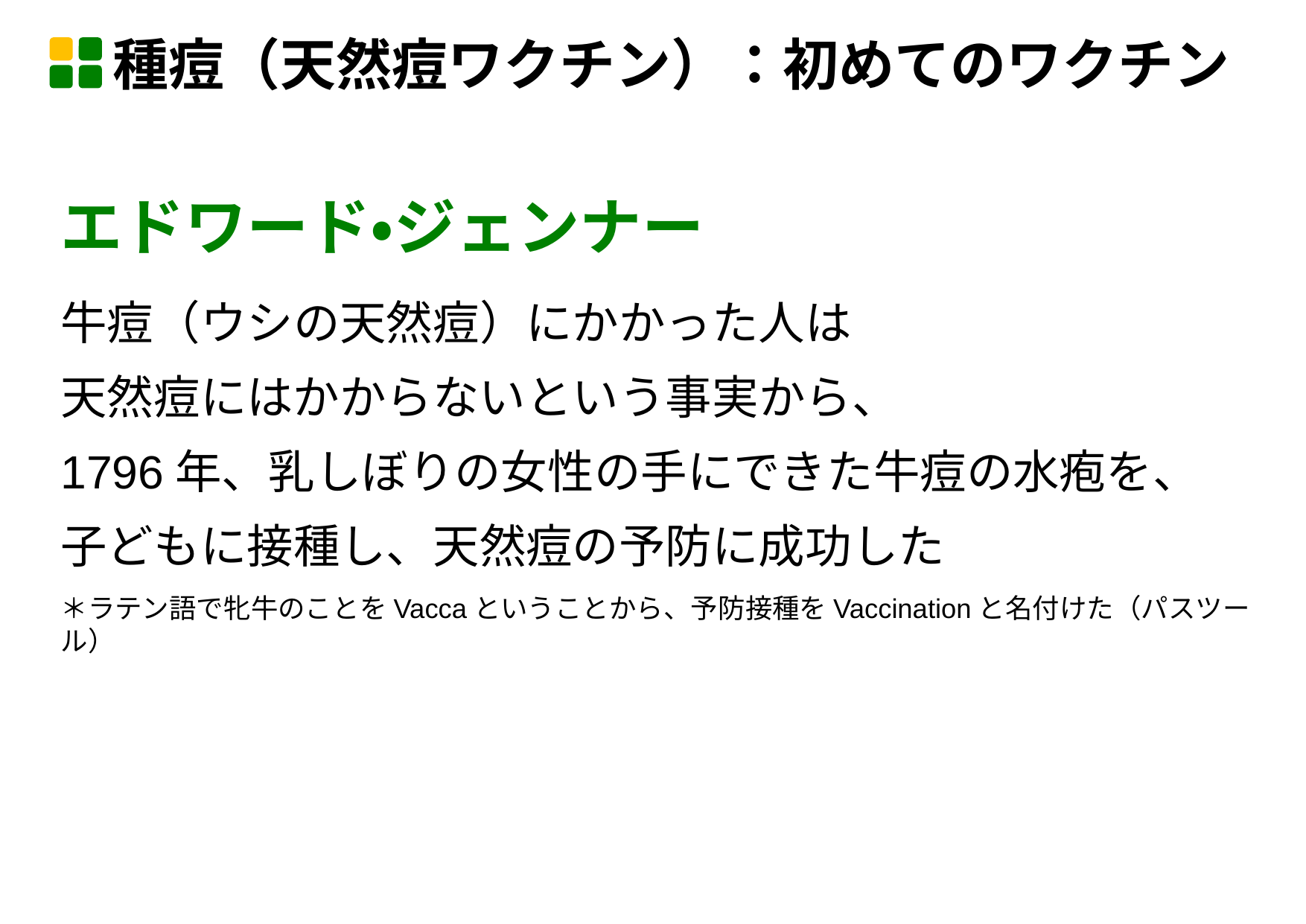

種痘（天然痘ワクチン）：初めてのワクチン

エドワード・ジェンナー
牛痘（ウシの天然痘）にかかった人は
天然痘にはかからないという事実から、
1796年、乳しぼりの女性の手にできた牛痘の水疱を、
子どもに接種し、天然痘の予防に成功した
＊ラテン語で牝牛のことをVaccaということから、予防接種をVaccinationと名付けた（パスツール）